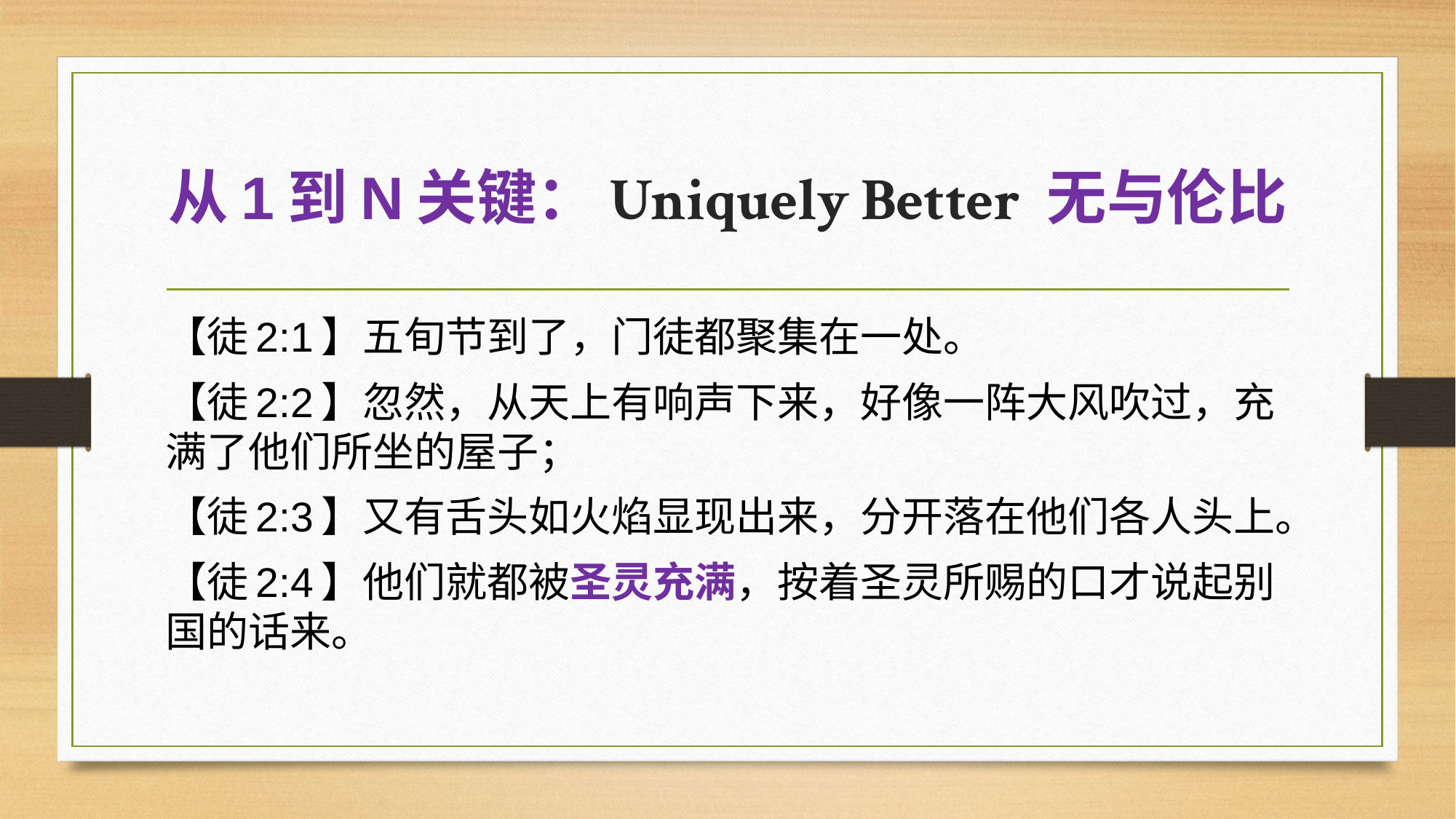

# 从1到N关键：Uniquely Better 无与伦比
【徒2:1】五旬节到了，门徒都聚集在一处。
【徒2:2】忽然，从天上有响声下来，好像一阵大风吹过，充满了他们所坐的屋子；
【徒2:3】又有舌头如火焰显现出来，分开落在他们各人头上。
【徒2:4】他们就都被圣灵充满，按着圣灵所赐的口才说起别国的话来。